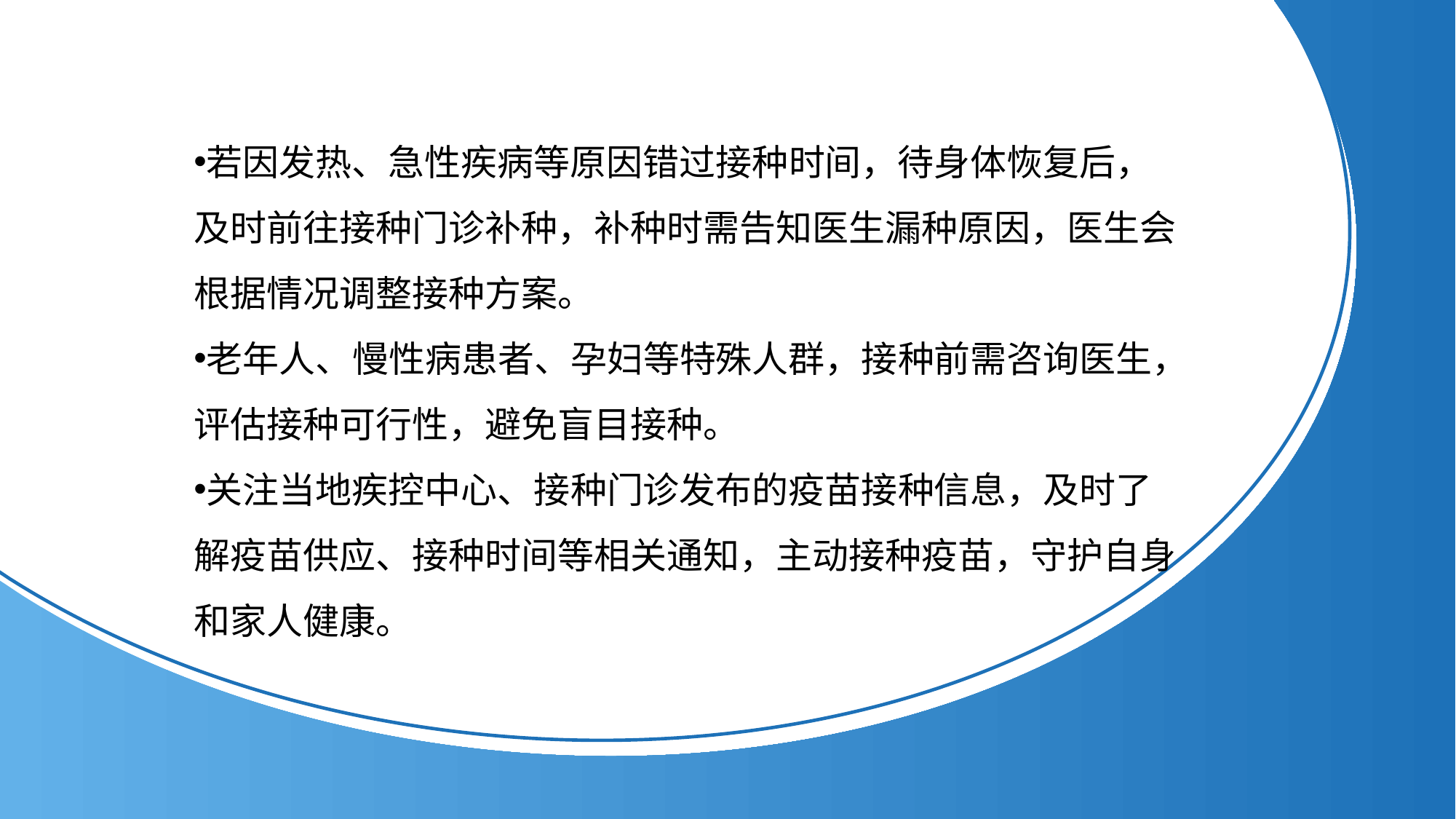

若因发热、急性疾病等原因错过接种时间，待身体恢复后，及时前往接种门诊补种，补种时需告知医生漏种原因，医生会根据情况调整接种方案。
老年人、慢性病患者、孕妇等特殊人群，接种前需咨询医生，评估接种可行性，避免盲目接种。
关注当地疾控中心、接种门诊发布的疫苗接种信息，及时了解疫苗供应、接种时间等相关通知，主动接种疫苗，守护自身和家人健康。